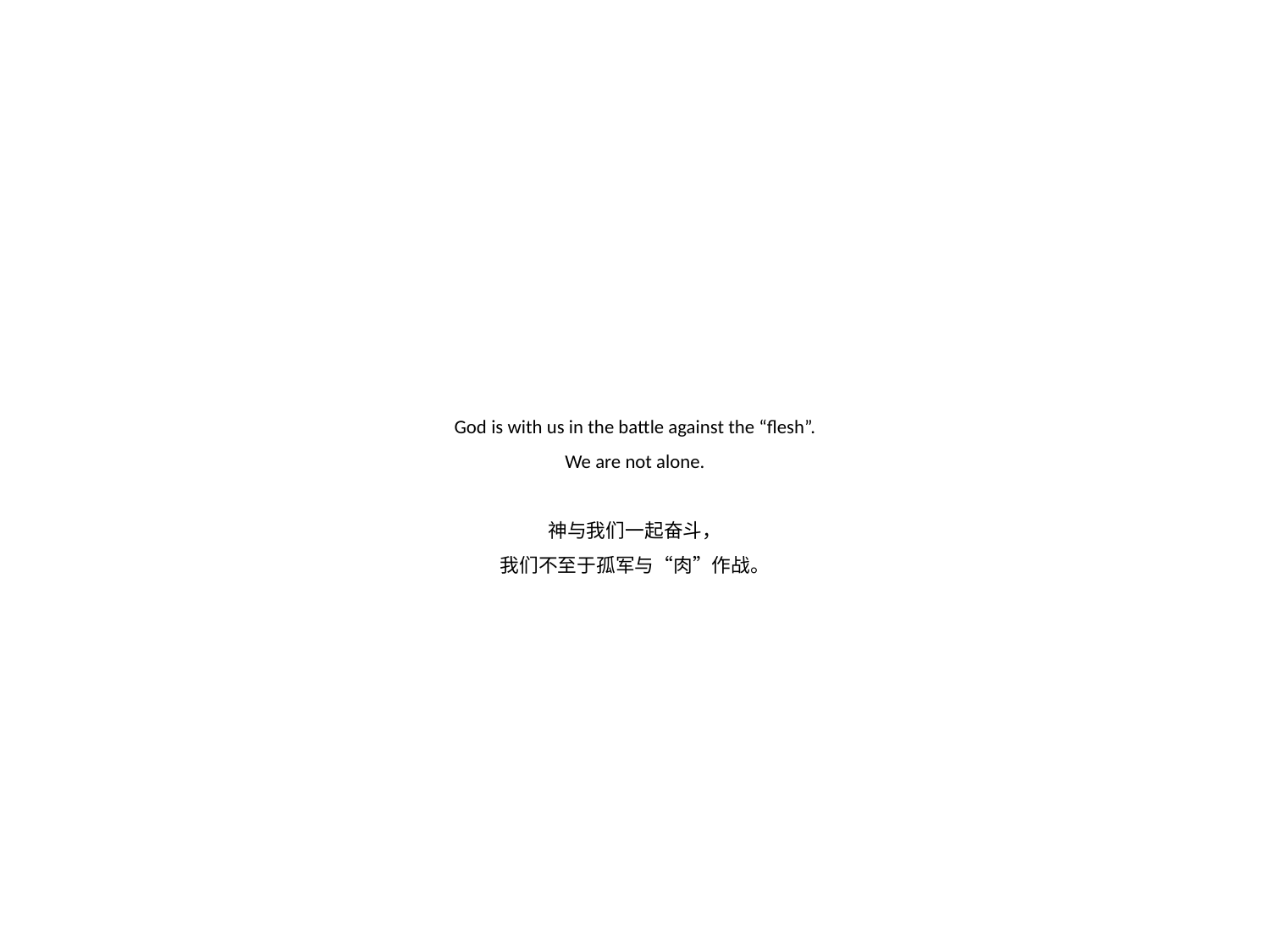

# God is with us in the battle against the “flesh”. We are not alone. 神与我们一起奋斗， 我们不至于孤军与“肉”作战。